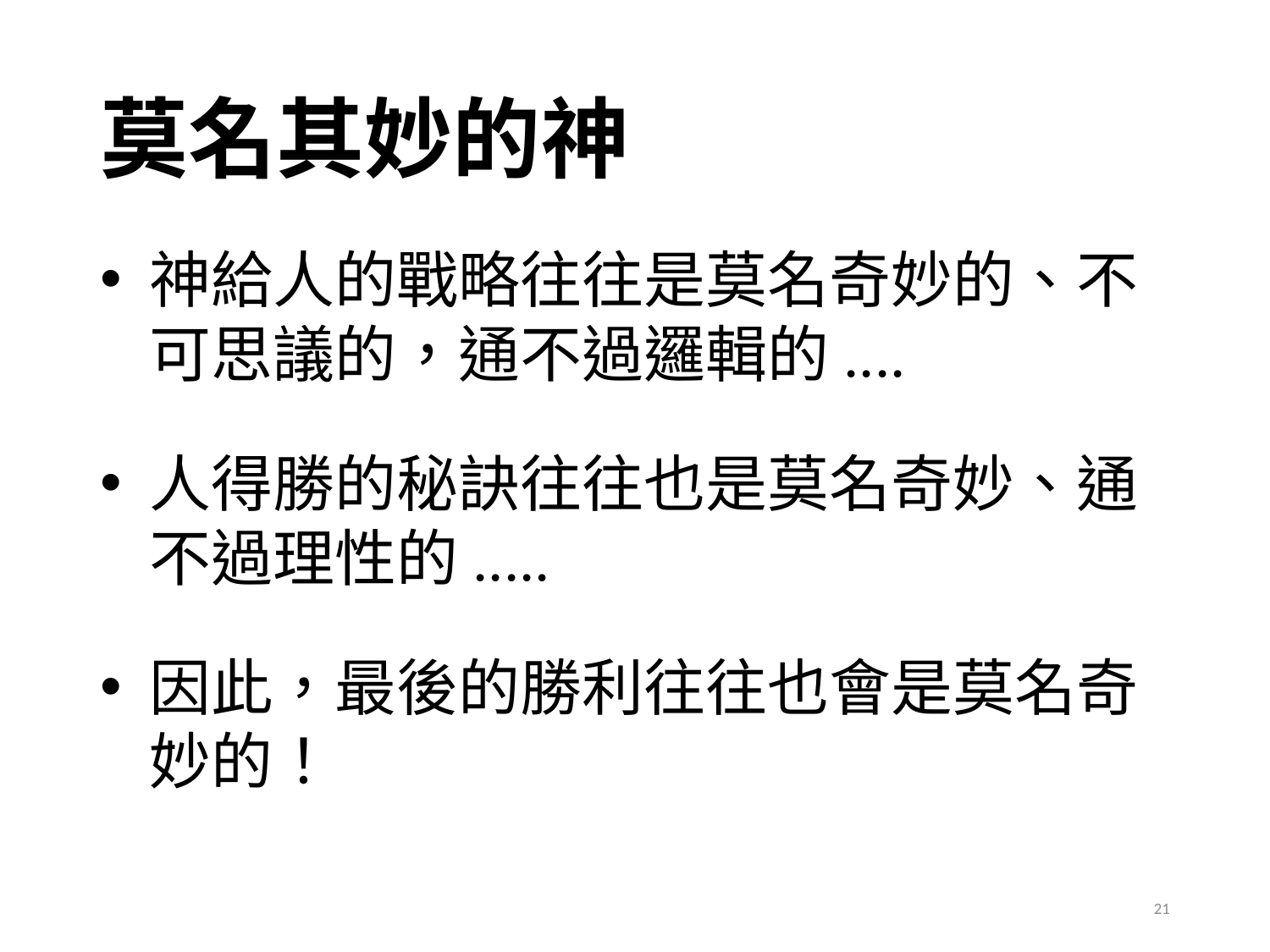

# 莫名其妙的神
神給人的戰略往往是莫名奇妙的、不可思議的，通不過邏輯的....
人得勝的秘訣往往也是莫名奇妙、通不過理性的.....
因此，最後的勝利往往也會是莫名奇妙的！
21